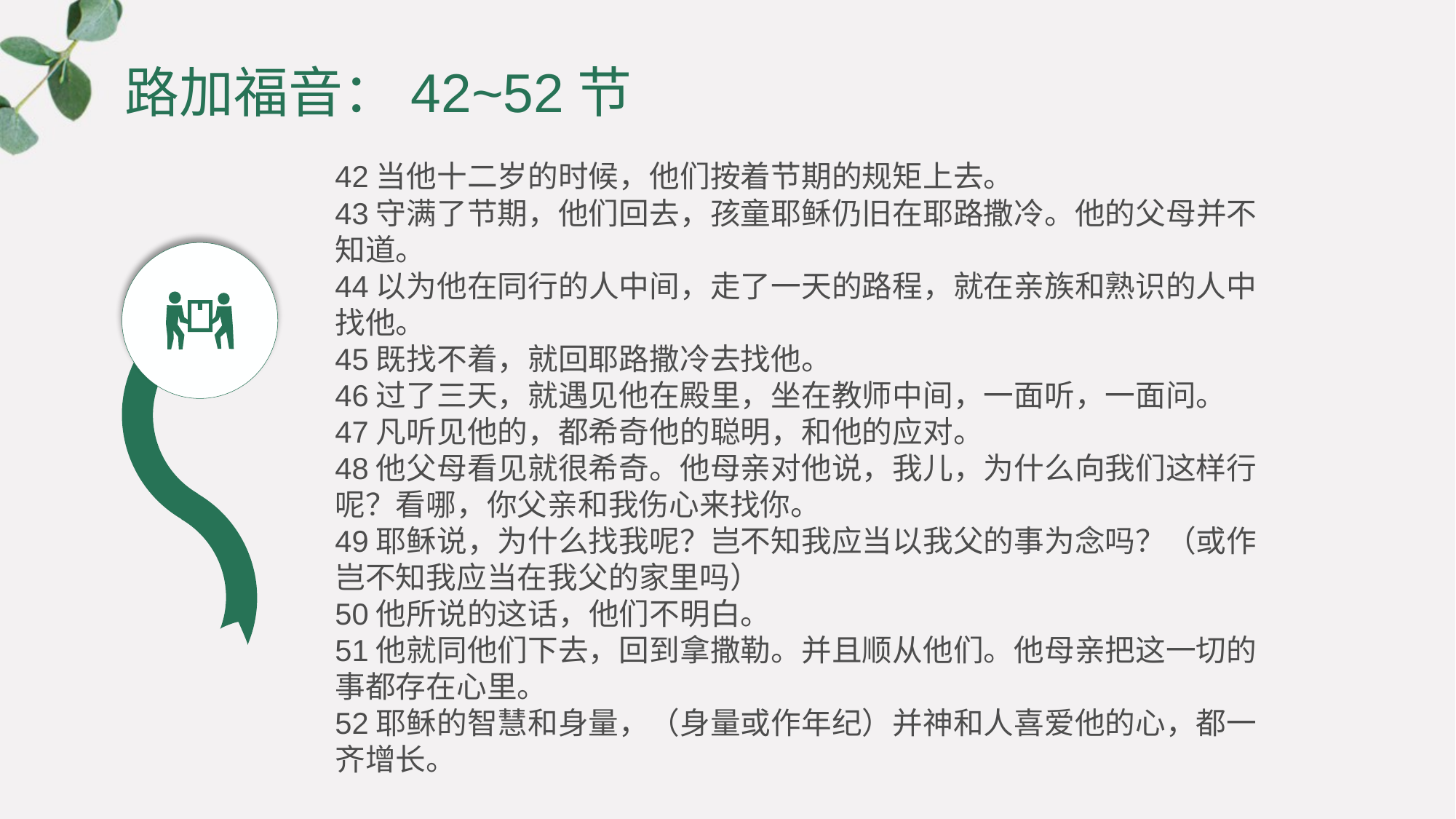

# 路加福音：42~52节
42当他十二岁的时候，他们按着节期的规矩上去。
43守满了节期，他们回去，孩童耶稣仍旧在耶路撒冷。他的父母并不知道。
44以为他在同行的人中间，走了一天的路程，就在亲族和熟识的人中找他。
45既找不着，就回耶路撒冷去找他。
46过了三天，就遇见他在殿里，坐在教师中间，一面听，一面问。
47凡听见他的，都希奇他的聪明，和他的应对。
48他父母看见就很希奇。他母亲对他说，我儿，为什么向我们这样行呢？看哪，你父亲和我伤心来找你。
49耶稣说，为什么找我呢？岂不知我应当以我父的事为念吗？（或作岂不知我应当在我父的家里吗）
50他所说的这话，他们不明白。
51他就同他们下去，回到拿撒勒。并且顺从他们。他母亲把这一切的事都存在心里。
52耶稣的智慧和身量，（身量或作年纪）并神和人喜爱他的心，都一齐增长。